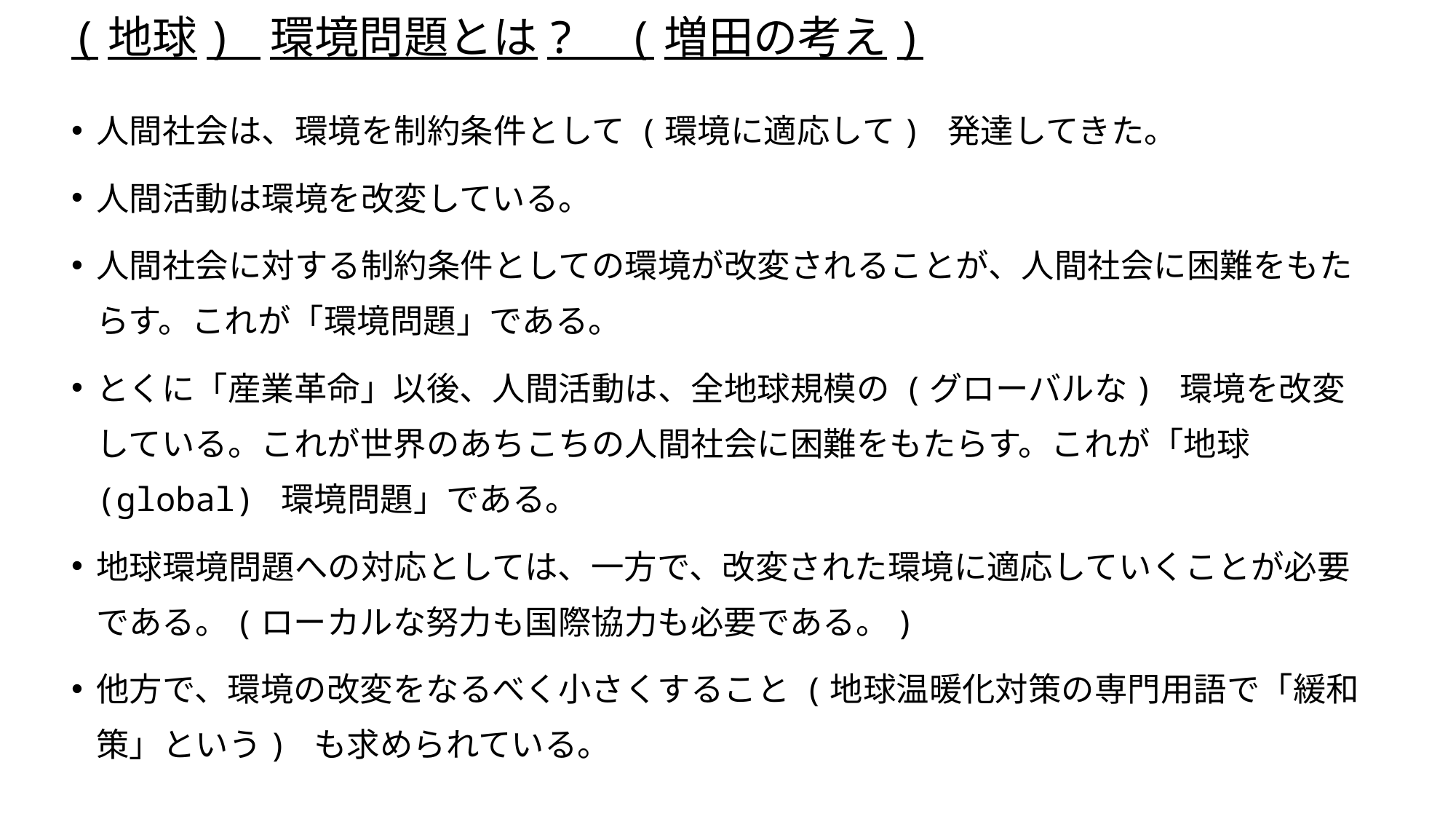

# (地球) 環境問題とは?  (増田の考え)
人間社会は、環境を制約条件として (環境に適応して) 発達してきた。
人間活動は環境を改変している。
人間社会に対する制約条件としての環境が改変されることが、人間社会に困難をもたらす。これが「環境問題」である。
とくに「産業革命」以後、人間活動は、全地球規模の (グローバルな) 環境を改変している。これが世界のあちこちの人間社会に困難をもたらす。これが「地球 (global) 環境問題」である。
地球環境問題への対応としては、一方で、改変された環境に適応していくことが必要である。(ローカルな努力も国際協力も必要である。)
他方で、環境の改変をなるべく小さくすること (地球温暖化対策の専門用語で「緩和策」という) も求められている。